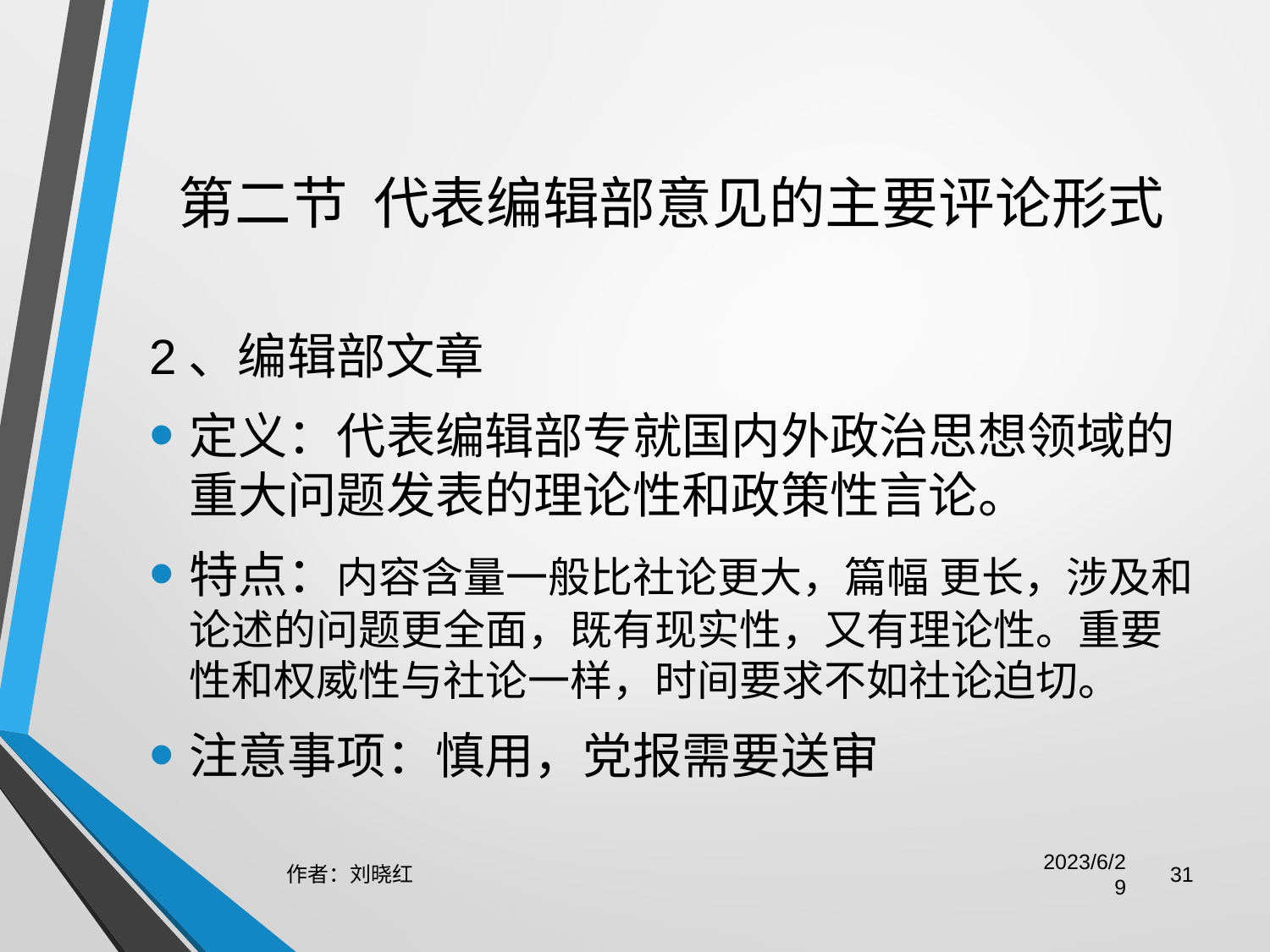

# 第二节  代表编辑部意见的主要评论形式
2、编辑部文章
定义：代表编辑部专就国内外政治思想领域的重大问题发表的理论性和政策性言论。
特点：内容含量一般比社论更大，篇幅 更长，涉及和论述的问题更全面，既有现实性，又有理论性。重要性和权威性与社论一样，时间要求不如社论迫切。
注意事项：慎用，党报需要送审
作者：刘晓红
2023/6/29
31